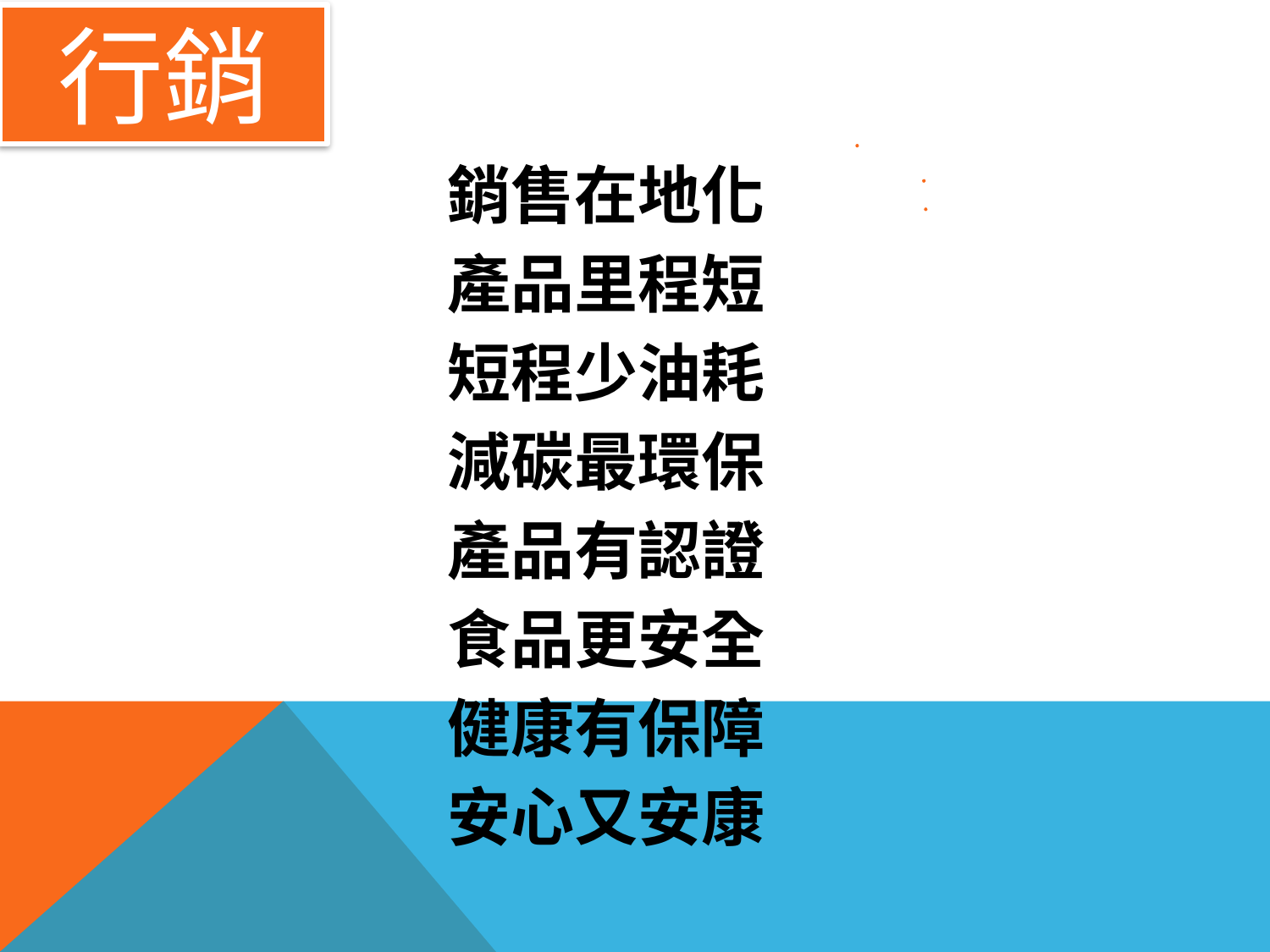

行銷
工作
行銷
產品
銷售在地化
產品里程短
短程少油耗
減碳最環保
產品有認證
食品更安全
健康有保障
安心又安康